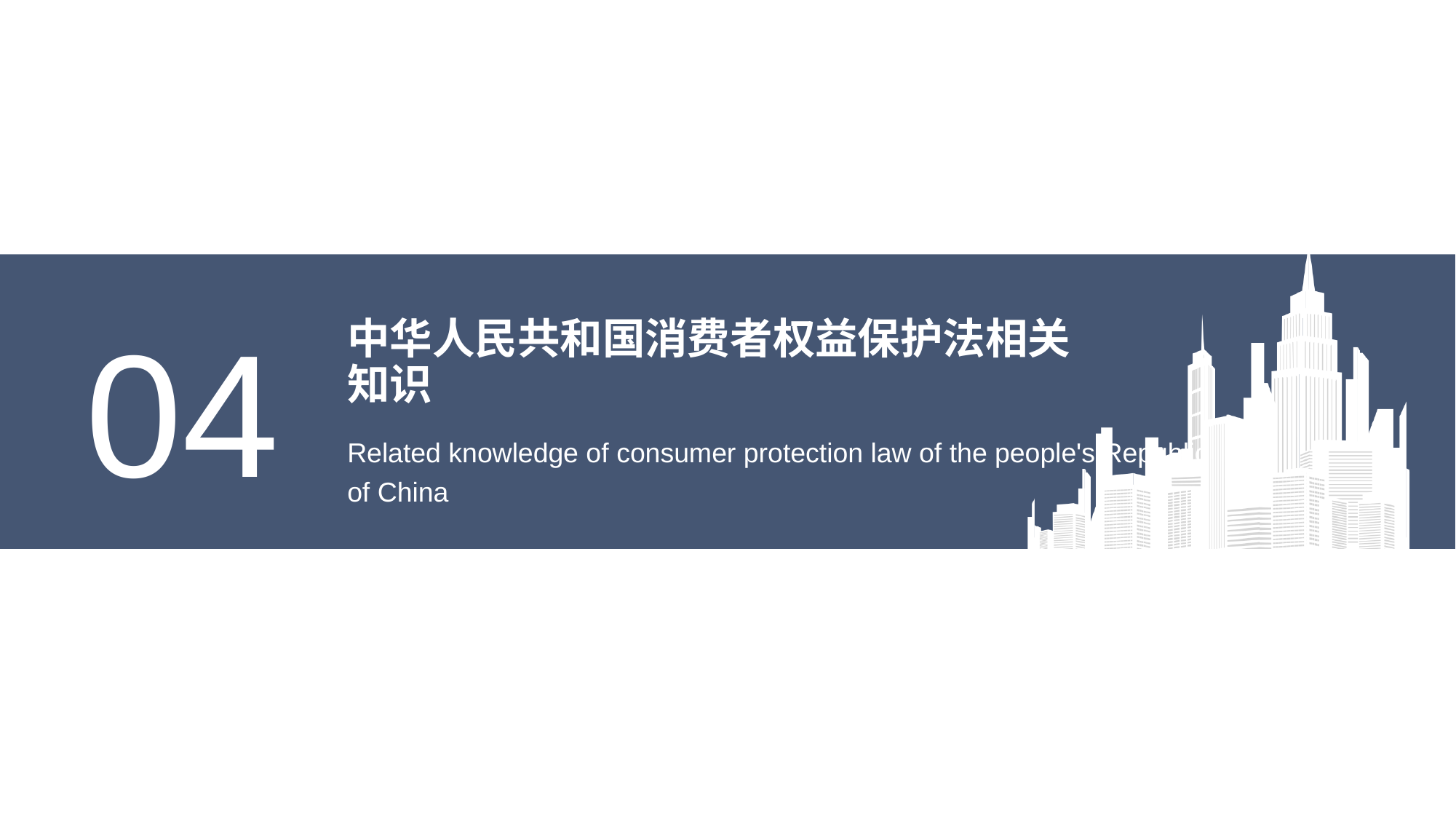

04
# 中华人民共和国消费者权益保护法相关知识
Related knowledge of consumer protection law of the people's Republic of China